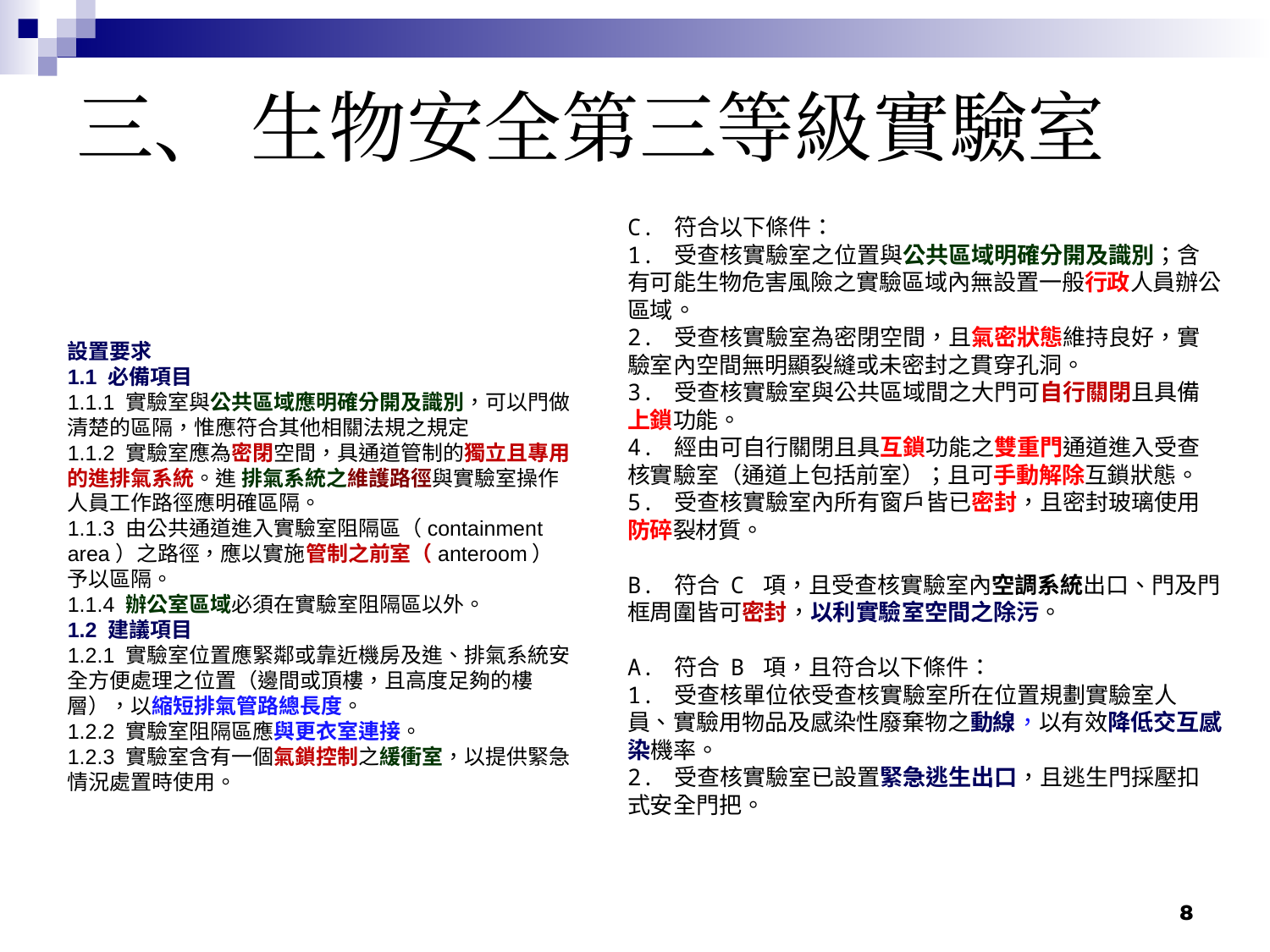

三、 生物安全第三等級實驗室
C. 符合以下條件：
1. 受查核實驗室之位置與公共區域明確分開及識別；含有可能生物危害風險之實驗區域內無設置一般行政人員辦公區域。
2. 受查核實驗室為密閉空間，且氣密狀態維持良好，實驗室內空間無明顯裂縫或未密封之貫穿孔洞。
3. 受查核實驗室與公共區域間之大門可自行關閉且具備上鎖功能。
4. 經由可自行關閉且具互鎖功能之雙重門通道進入受查核實驗室（通道上包括前室）；且可手動解除互鎖狀態。
5. 受查核實驗室內所有窗戶皆已密封，且密封玻璃使用防碎裂材質。

B. 符合 C 項，且受查核實驗室內空調系統出口、門及門框周圍皆可密封，以利實驗室空間之除污。

A. 符合 B 項，且符合以下條件：
1. 受查核單位依受查核實驗室所在位置規劃實驗室人員、實驗用物品及感染性廢棄物之動線，以有效降低交互感染機率。
2. 受查核實驗室已設置緊急逃生出口，且逃生門採壓扣式安全門把。
設置要求
1.1 必備項目
1.1.1 實驗室與公共區域應明確分開及識別，可以門做清楚的區隔，惟應符合其他相關法規之規定
1.1.2 實驗室應為密閉空間，具通道管制的獨立且專用的進排氣系統。進 排氣系統之維護路徑與實驗室操作人員工作路徑應明確區隔。
1.1.3 由公共通道進入實驗室阻隔區（containment area）之路徑，應以實施管制之前室（anteroom）予以區隔。
1.1.4 辦公室區域必須在實驗室阻隔區以外。
1.2 建議項目
1.2.1 實驗室位置應緊鄰或靠近機房及進、排氣系統安全方便處理之位置（邊間或頂樓，且高度足夠的樓層），以縮短排氣管路總長度。
1.2.2 實驗室阻隔區應與更衣室連接。
1.2.3 實驗室含有一個氣鎖控制之緩衝室，以提供緊急情況處置時使用。
8